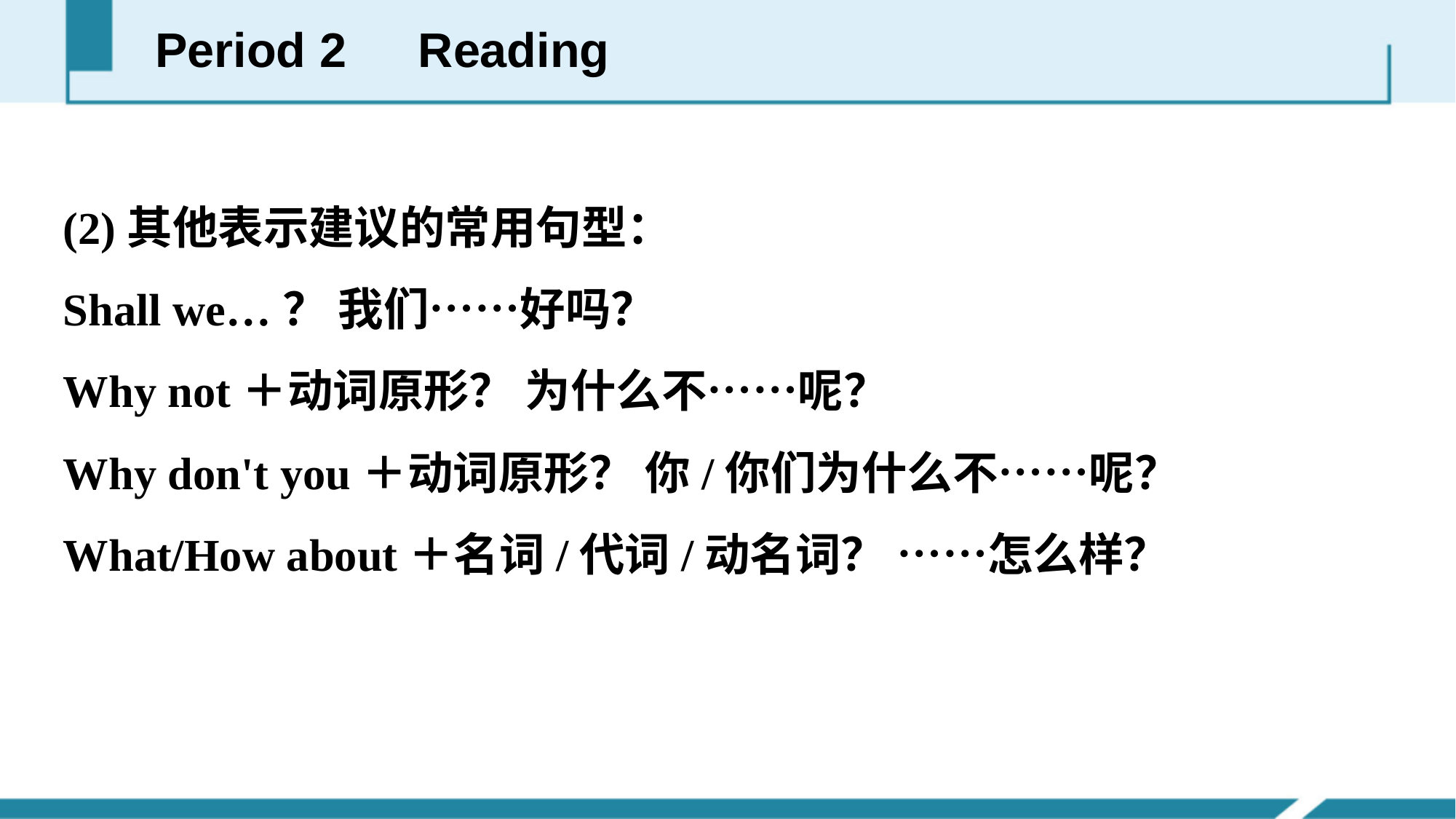

Period 2　Reading
(2)其他表示建议的常用句型：
Shall we…？ 我们……好吗？
Why not＋动词原形？ 为什么不……呢？
Why don't you＋动词原形？ 你/你们为什么不……呢？
What/How about＋名词/代词/动名词？ ……怎么样？